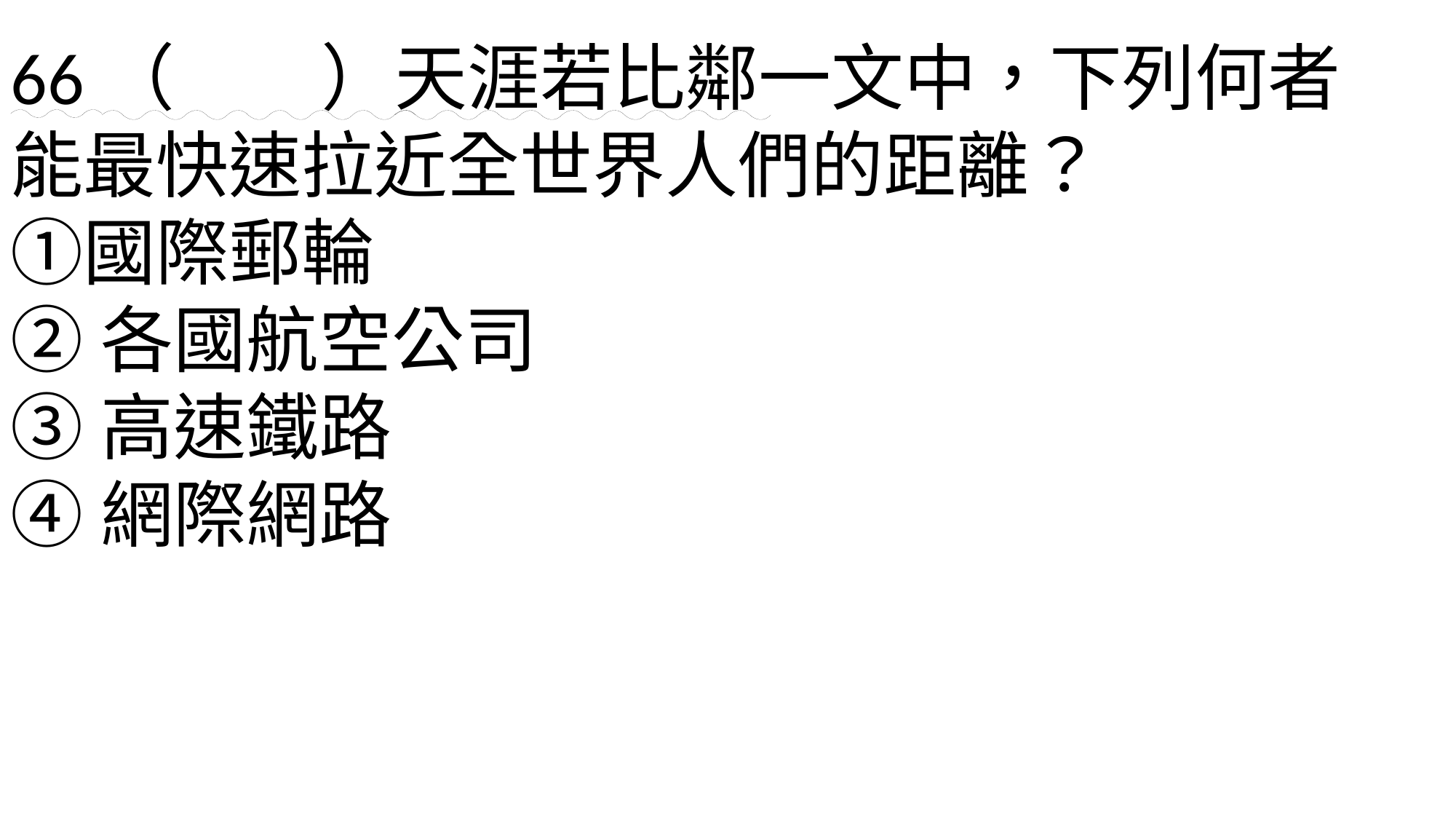

66（         ）天涯若比鄰一文中，下列何者能最快速拉近全世界人們的距離？　
①國際郵輪
②各國航空公司
③高速鐵路
④網際網路